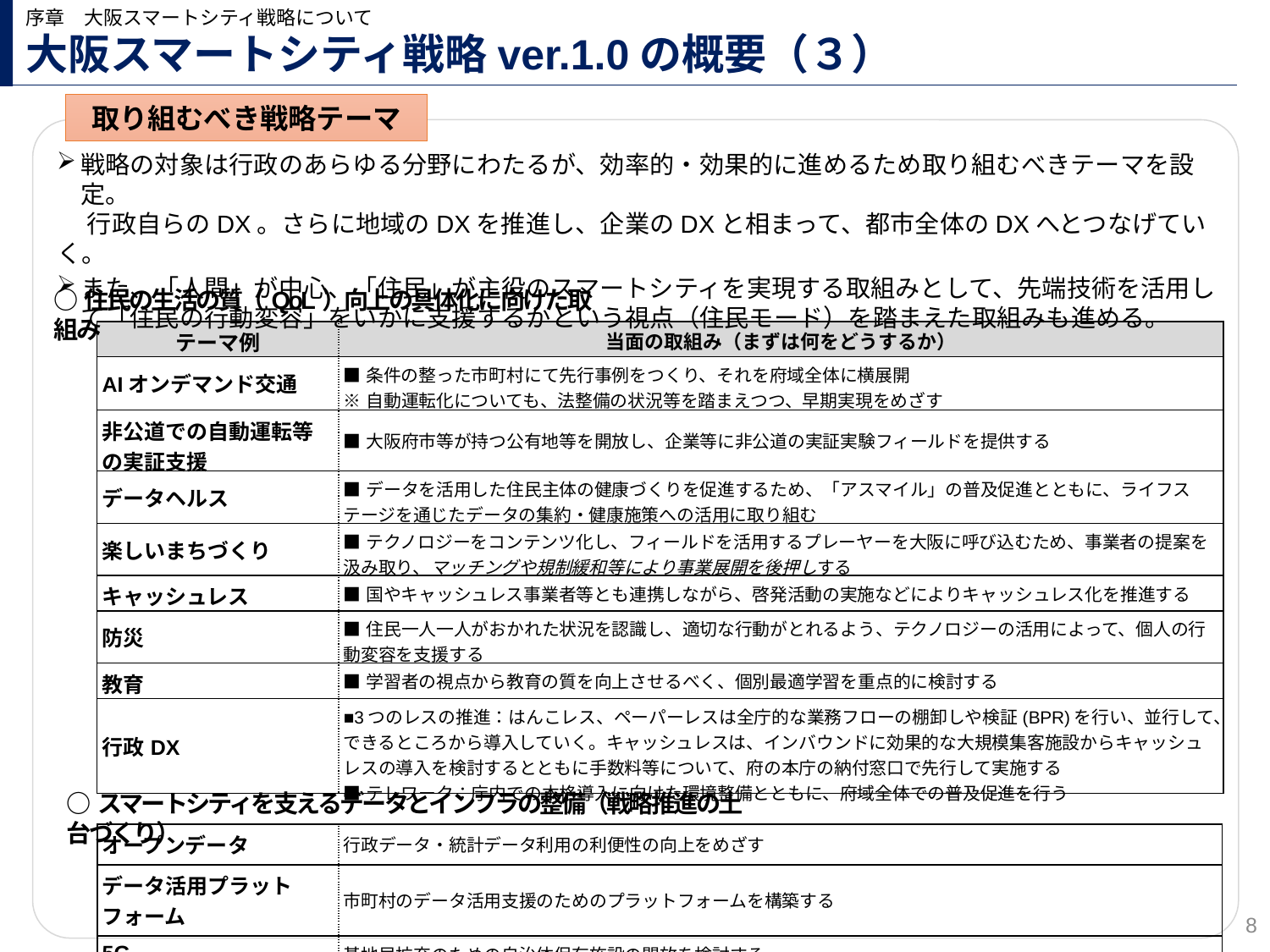

序章　大阪スマートシティ戦略について
# 大阪スマートシティ戦略ver.1.0の概要（３）
取り組むべき戦略テーマ

戦略の対象は行政のあらゆる分野にわたるが、効率的・効果的に進めるため取り組むべきテーマを設定。
　 行政自らのDX。さらに地域のDXを推進し、企業のDXと相まって、都市全体のDXへとつなげていく。
また、「人間」が中心、「住民」が主役のスマートシティを実現する取組みとして、先端技術を活用して「住民の行動変容」をいかに支援するかという視点（住民モード）を踏まえた取組みも進める。
○住民の生活の質（QoL）向上の具体化に向けた取組み
| テーマ例 | 当面の取組み（まずは何をどうするか） |
| --- | --- |
| AIオンデマンド交通 | ■条件の整った市町村にて先行事例をつくり、それを府域全体に横展開 ※自動運転化についても、法整備の状況等を踏まえつつ、早期実現をめざす |
| 非公道での自動運転等の実証支援 | ■大阪府市等が持つ公有地等を開放し、企業等に非公道の実証実験フィールドを提供する |
| データヘルス | ■データを活用した住民主体の健康づくりを促進するため、「アスマイル」の普及促進とともに、ライフステージを通じたデータの集約・健康施策への活用に取り組む |
| 楽しいまちづくり | ■テクノロジーをコンテンツ化し、フィールドを活用するプレーヤーを大阪に呼び込むため、事業者の提案を汲み取り、マッチングや規制緩和等により事業展開を後押しする |
| キャッシュレス | ■国やキャッシュレス事業者等とも連携しながら、啓発活動の実施などによりキャッシュレス化を推進する |
| 防災 | ■住民一人一人がおかれた状況を認識し、適切な行動がとれるよう、テクノロジーの活用によって、個人の行動変容を支援する |
| 教育 | ■学習者の視点から教育の質を向上させるべく、個別最適学習を重点的に検討する |
| 行政DX | ■3つのレスの推進：はんこレス、ペーパーレスは全庁的な業務フローの棚卸しや検証(BPR)を行い、並行して、できるところから導入していく。キャッシュレスは、インバウンドに効果的な大規模集客施設からキャッシュレスの導入を検討するとともに手数料等について、府の本庁の納付窓口で先行して実施する ■テレワーク：庁内での本格導入に向けた環境整備とともに、府域全体での普及促進を行う |
○スマートシティを支えるデータとインフラの整備（戦略推進の土台づくり）
| オープンデータ | 行政データ・統計データ利用の利便性の向上をめざす |
| --- | --- |
| データ活用プラットフォーム | 市町村のデータ活用支援のためのプラットフォームを構築する |
| 5G | 基地局拡充のための自治体保有施設の開放を検討する |
8